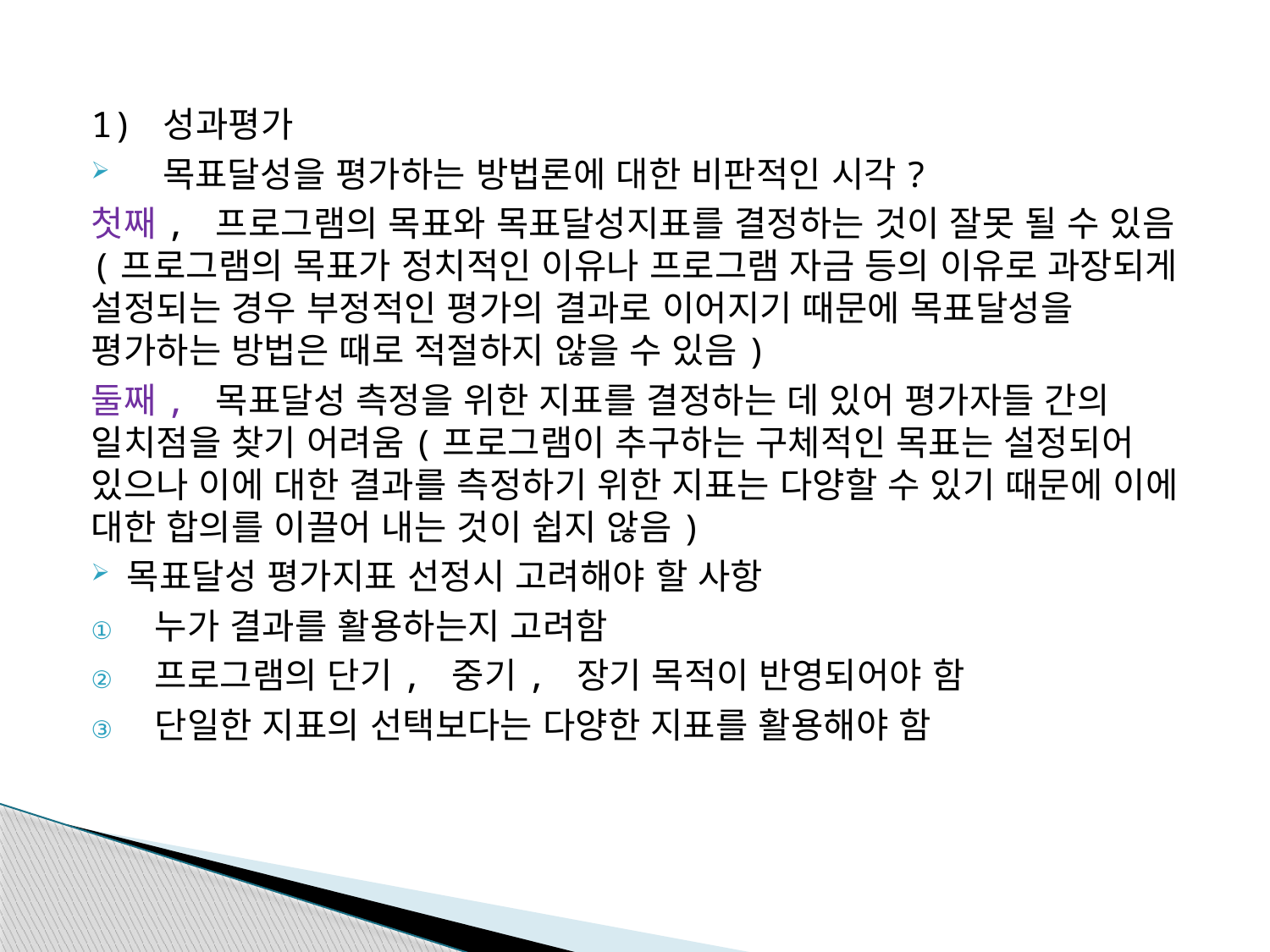

1) 성과평가
목표달성을 평가하는 방법론에 대한 비판적인 시각?
첫째, 프로그램의 목표와 목표달성지표를 결정하는 것이 잘못 될 수 있음(프로그램의 목표가 정치적인 이유나 프로그램 자금 등의 이유로 과장되게 설정되는 경우 부정적인 평가의 결과로 이어지기 때문에 목표달성을 평가하는 방법은 때로 적절하지 않을 수 있음)
둘째, 목표달성 측정을 위한 지표를 결정하는 데 있어 평가자들 간의 일치점을 찾기 어려움(프로그램이 추구하는 구체적인 목표는 설정되어 있으나 이에 대한 결과를 측정하기 위한 지표는 다양할 수 있기 때문에 이에 대한 합의를 이끌어 내는 것이 쉽지 않음)
목표달성 평가지표 선정시 고려해야 할 사항
누가 결과를 활용하는지 고려함
프로그램의 단기, 중기, 장기 목적이 반영되어야 함
단일한 지표의 선택보다는 다양한 지표를 활용해야 함